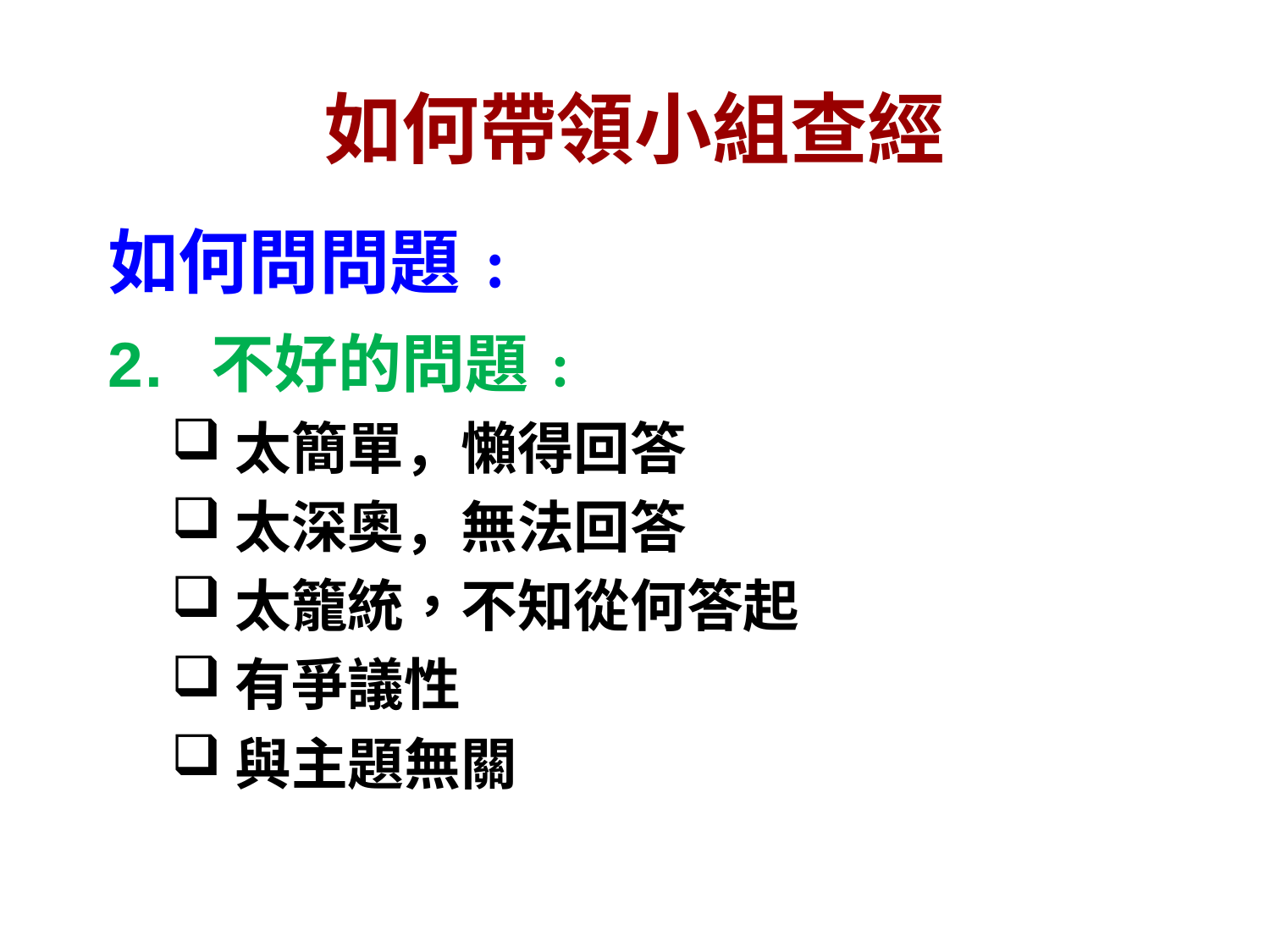

# 如何帶領小組查經
如何問問題﹕
不好的問題﹕
太簡單，懶得回答
太深奧，無法回答
太籠統，不知從何答起
有爭議性
與主題無關